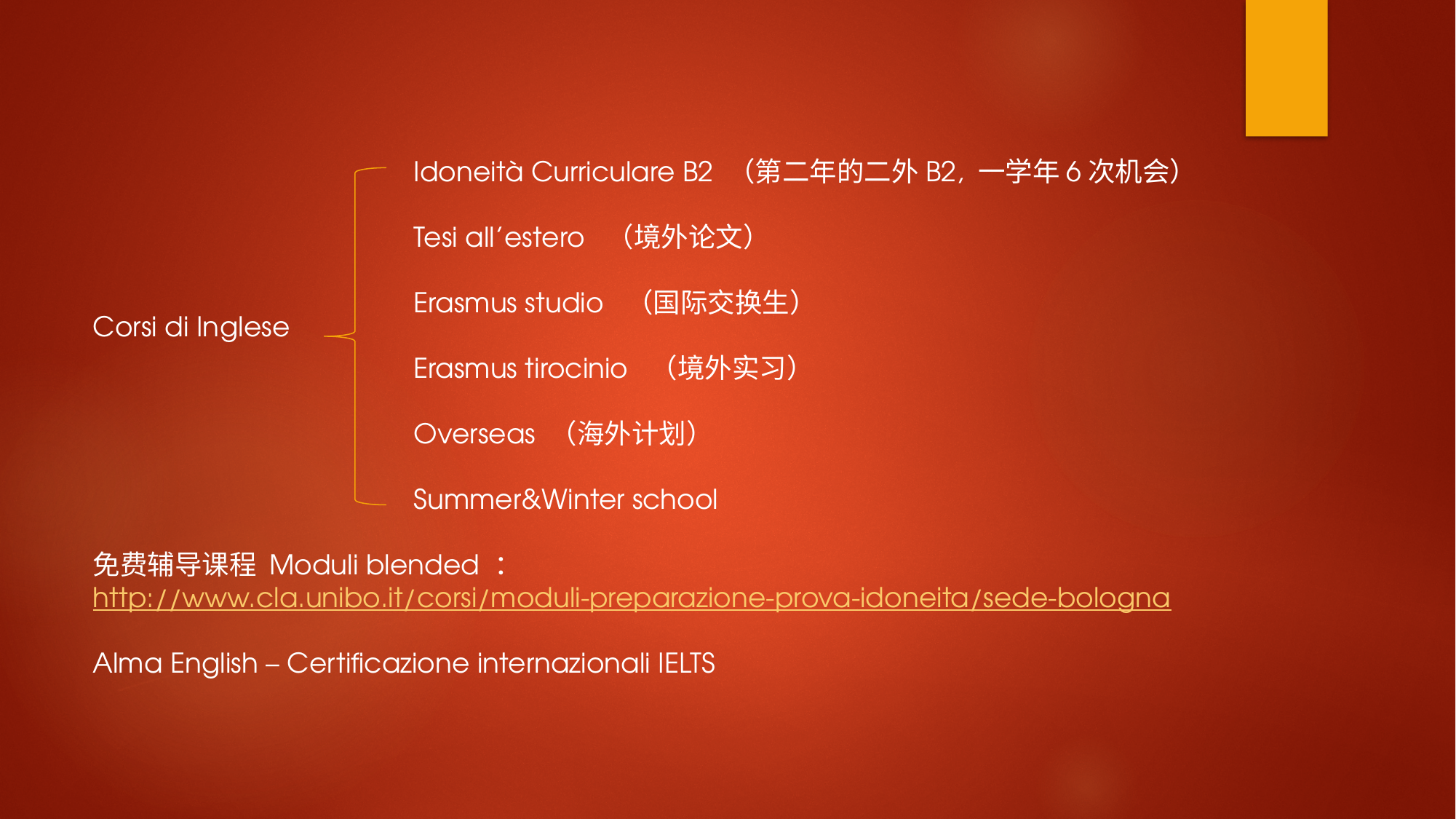

Idoneità Curriculare B2 （第二年的二外B2, 一学年6次机会）

                                          Tesi all’estero  （境外论文）

                                          Erasmus studio  （国际交换生）

                                          Erasmus tirocinio  （境外实习）

                                          Overseas （海外计划）

                                          Summer&Winter school

免费辅导课程 Moduli blended ：http://www.cla.unibo.it/corsi/moduli-preparazione-prova-idoneita/sede-bologna

Alma English – Certificazione internazionali IELTS

Corsi di Inglese